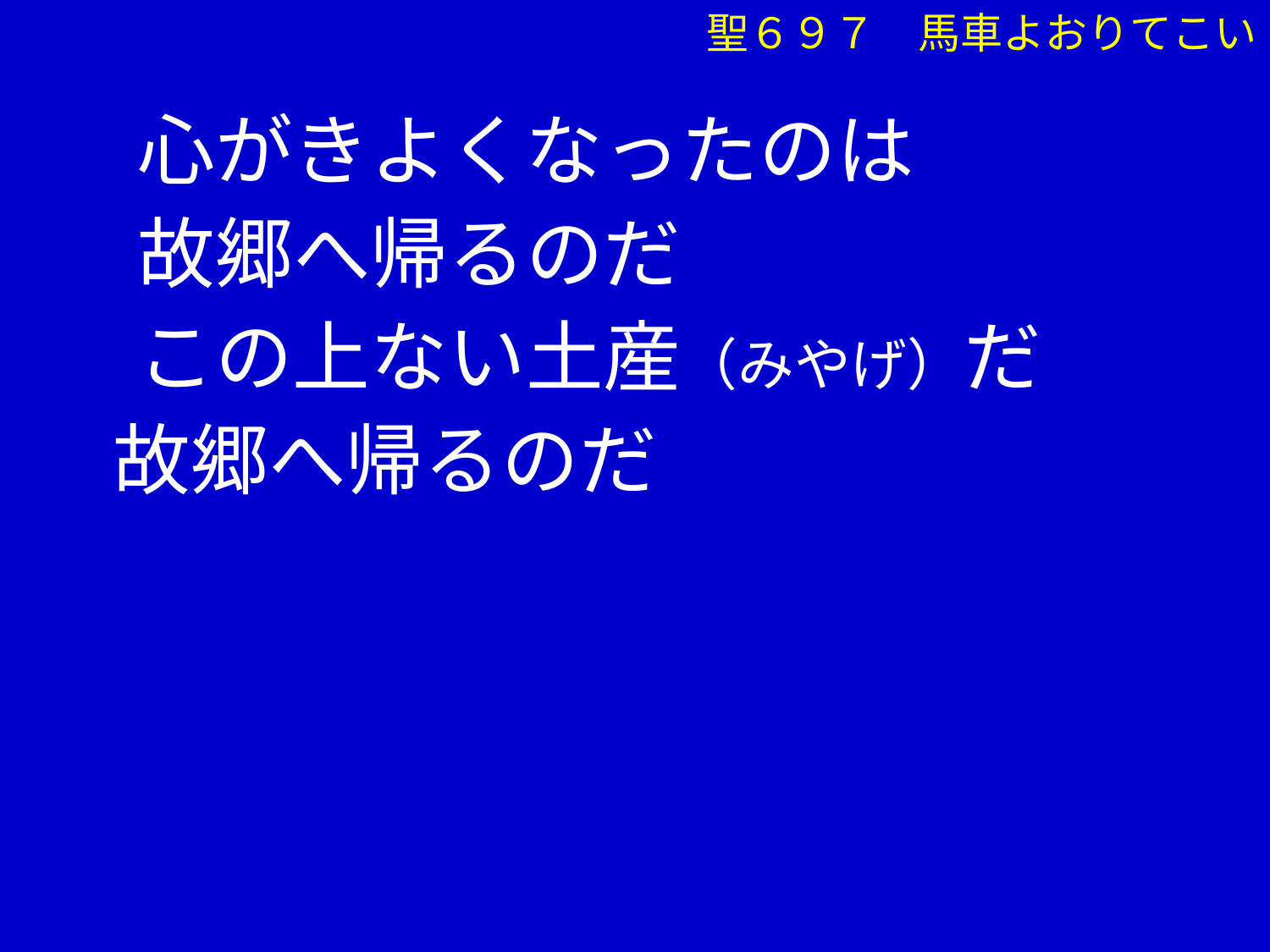

心がきよくなったのは
　 故郷へ帰るのだ
　 この上ない土産（みやげ）だ
   故郷へ帰るのだ
聖６９７　馬車よおりてこい